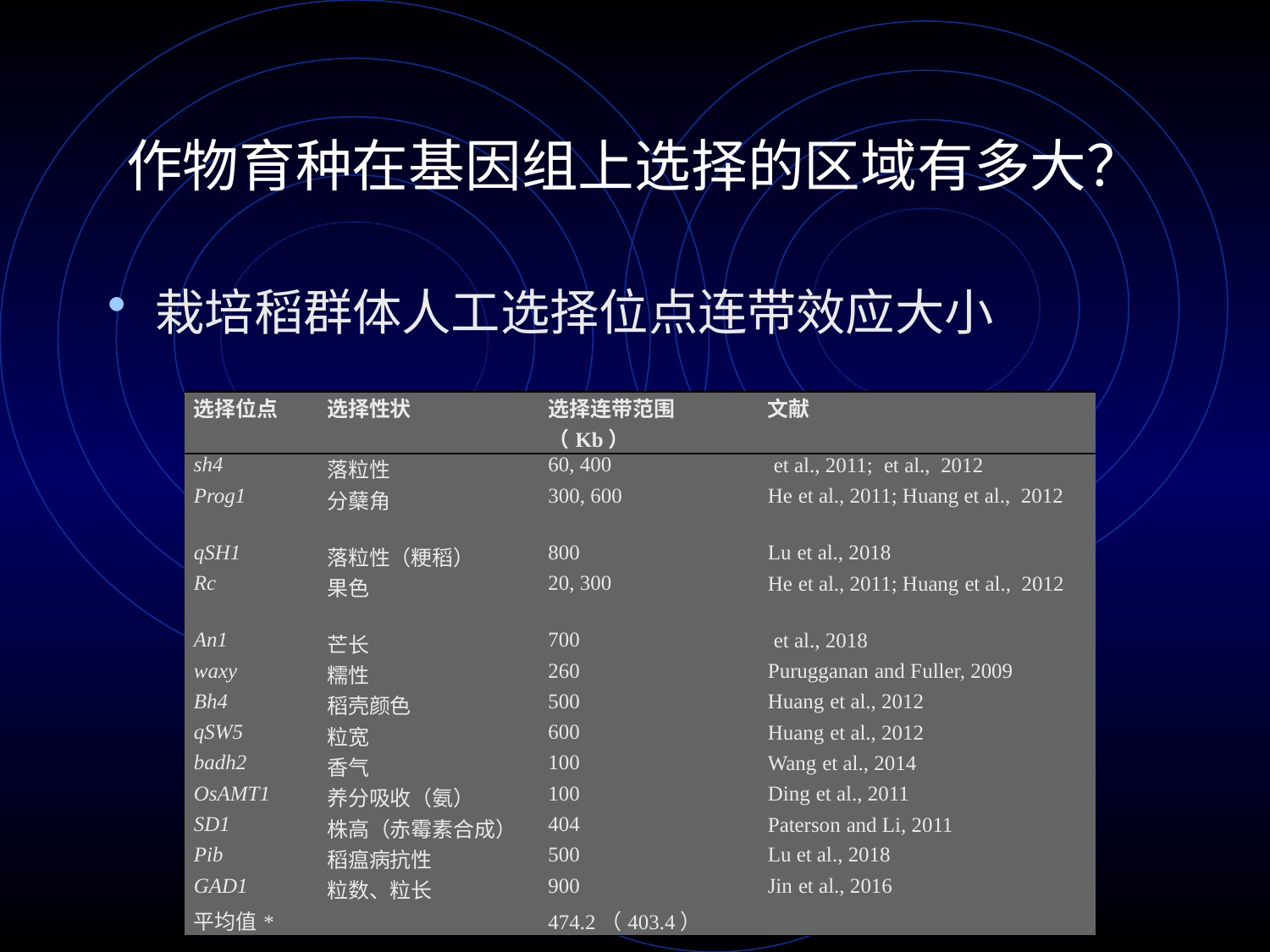

# 作物育种在基因组上选择的区域有多大？
栽培稻群体人工选择位点连带效应大小
| 选择位点 | 选择性状 | 选择连带范围（Kb） | 文献 |
| --- | --- | --- | --- |
| sh4 | 落粒性 | 60, 400 | et al., 2011; et al., 2012 |
| Prog1 | 分蘖角 | 300, 600 | He et al., 2011; Huang et al., 2012 |
| qSH1 | 落粒性（粳稻） | 800 | Lu et al., 2018 |
| Rc | 果色 | 20, 300 | He et al., 2011; Huang et al., 2012 |
| An1 | 芒长 | 700 | et al., 2018 |
| waxy | 糯性 | 260 | Purugganan and Fuller, 2009 |
| Bh4 | 稻壳颜色 | 500 | Huang et al., 2012 |
| qSW5 | 粒宽 | 600 | Huang et al., 2012 |
| badh2 | 香气 | 100 | Wang et al., 2014 |
| OsAMT1 | 养分吸收（氨） | 100 | Ding et al., 2011 |
| SD1 | 株高（赤霉素合成） | 404 | Paterson and Li, 2011 |
| Pib | 稻瘟病抗性 | 500 | Lu et al., 2018 |
| GAD1 | 粒数、粒长 | 900 | Jin et al., 2016 |
| 平均值\* |  | 474.2（403.4） |  |